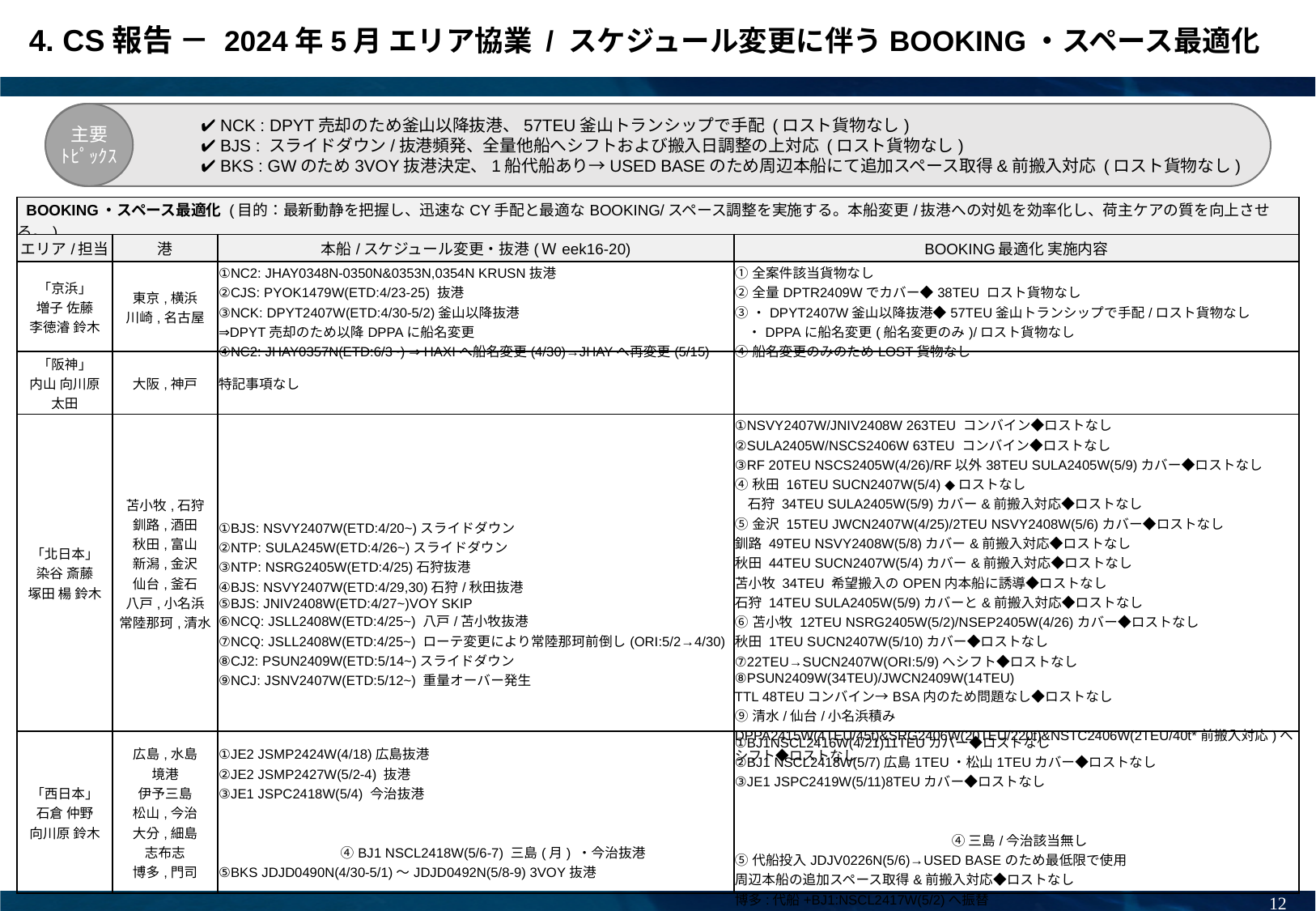

4. CS報告 － 2024年5月 エリア協業 / スケジュール変更に伴うBOOKING・スペース最適化
主要
ﾄﾋﾟｯｸｽ
✔ NCK : DPYT売却のため釜山以降抜港、57TEU釜山トランシップで手配 (ロスト貨物なし)
✔ BJS : スライドダウン/抜港頻発、全量他船へシフトおよび搬入日調整の上対応 (ロスト貨物なし)
✔ BKS : GWのため3VOY抜港決定、1船代船あり→USED BASEのため周辺本船にて追加スペース取得&前搬入対応 (ロスト貨物なし)
| BOOKING・スペース最適化 (目的：最新動静を把握し、迅速なCY手配と最適なBOOKING/スペース調整を実施する。本船変更/抜港への対処を効率化し、荷主ケアの質を向上させる。) |  |  |  |
| --- | --- | --- | --- |
| エリア/担当 | 港 | 本船/スケジュール変更・抜港(Ｗeek16-20) | BOOKING最適化 実施内容 |
| 「京浜」 増子 佐藤 李徳濬 鈴木 | 東京,横浜 川崎,名古屋 | ①NC2: JHAY0348N-0350N&0353N,0354N KRUSN抜港 ②CJS: PYOK1479W(ETD:4/23-25) 抜港 ③NCK: DPYT2407W(ETD:4/30-5/2)釜山以降抜港 ⇒DPYT売却のため以降DPPAに船名変更 ④NC2: JHAY0357N(ETD:6/3~) ⇒ HAXIへ船名変更(4/30)→JHAYへ再変更(5/15) | ①全案件該当貨物なし ②全量DPTR2409Wでカバー◆38TEU ロスト貨物なし ③・DPYT2407W釜山以降抜港◆57TEU釜山トランシップで手配/ロスト貨物なし ・DPPAに船名変更(船名変更のみ)/ロスト貨物なし ④船名変更のみのためLOST貨物なし |
| 「阪神」 内山 向川原 太田 | 大阪,神戸 | 特記事項なし |  |
| 「北日本」 染谷 斎藤 塚田 楊 鈴木 | 苫小牧,石狩 釧路,酒田 秋田,富山 新潟,金沢 仙台,釜石 八戸,小名浜 常陸那珂,清水 | ①BJS: NSVY2407W(ETD:4/20~)スライドダウン ②NTP: SULA245W(ETD:4/26~)スライドダウン ③NTP: NSRG2405W(ETD:4/25)石狩抜港 ④BJS: NSVY2407W(ETD:4/29,30)石狩/秋田抜港 ⑤BJS: JNIV2408W(ETD:4/27~)VOY SKIP ⑥NCQ: JSLL2408W(ETD:4/25~) 八戸/苫小牧抜港 ⑦NCQ: JSLL2408W(ETD:4/25~) ローテ変更により常陸那珂前倒し(ORI:5/2→4/30) ⑧CJ2: PSUN2409W(ETD:5/14~)スライドダウン ⑨NCJ: JSNV2407W(ETD:5/12~) 重量オーバー発生 | ①NSVY2407W/JNIV2408W 263TEU コンバイン◆ロストなし ②SULA2405W/NSCS2406W 63TEU コンバイン◆ロストなし ③RF 20TEU NSCS2405W(4/26)/RF以外38TEU SULA2405W(5/9)カバー◆ロストなし ④秋田 16TEU SUCN2407W(5/4) ◆ロストなし 石狩 34TEU SULA2405W(5/9)カバー&前搬入対応◆ロストなし ⑤金沢 15TEU JWCN2407W(4/25)/2TEU NSVY2408W(5/6)カバー◆ロストなし 釧路 49TEU NSVY2408W(5/8)カバー&前搬入対応◆ロストなし 秋田 44TEU SUCN2407W(5/4)カバー&前搬入対応◆ロストなし 苫小牧 34TEU 希望搬入のOPEN内本船に誘導◆ロストなし 石狩 14TEU SULA2405W(5/9)カバーと&前搬入対応◆ロストなし ⑥苫小牧 12TEU NSRG2405W(5/2)/NSEP2405W(4/26)カバー◆ロストなし 秋田 1TEU SUCN2407W(5/10)カバー◆ロストなし ⑦22TEU→SUCN2407W(ORI:5/9)へシフト◆ロストなし ⑧PSUN2409W(34TEU)/JWCN2409W(14TEU) TTL 48TEUコンバイン→BSA内のため問題なし◆ロストなし ⑨清水/仙台/小名浜積み DPPA2415W(4TEU/45t)&SRG2406W(20TEU/220t)&NSTC2406W(2TEU/40t\*前搬入対応)へシフト◆ロストなし |
| 「西日本」 石倉 仲野 向川原 鈴木 | 広島,水島 境港 伊予三島 松山,今治 大分,細島 志布志 博多,門司 | ①JE2 JSMP2424W(4/18)広島抜港 ②JE2 JSMP2427W(5/2-4) 抜港 ③JE1 JSPC2418W(5/4) 今治抜港 　　　　　　　　　　　　　　　　　　　　　　　　　　　　　　　　　　　　　　　　　　　　　　　　　　　　　　　　　　　　　　　　　　　　　　　　　　　　　　　　　　　　　　　　　　　　　　　　　　　　　　　　　④BJ1 NSCL2418W(5/6-7) 三島(月) ・今治抜港 ⑤BKS JDJD0490N(4/30-5/1)～JDJD0492N(5/8-9) 3VOY抜港 | ①BJ1NSCL2416W(4/21)11TEUカバー◆ロストなし ②BJ1 NSCL2418W(5/7)広島1TEU・松山1TEUカバー◆ロストなし ③JE1 JSPC2419W(5/11)8TEUカバー◆ロストなし　　　　　　　　　　　　　　　　　　　　　　　　　　　　　　　　　　　　　　　　　　　　　　　　　　　　　　　　　　　　　　　　　　　　　　　　　　　　　　　　　　　　　　　　　　　　　　　　　　　　　　　　　　　　　　　　　　　　④ 三島/今治該当無し ⑤代船投入JDJV0226N(5/6)→USED BASEのため最低限で使用 周辺本船の追加スペース取得&前搬入対応◆ロストなし 博多:代船+BJ1:NSCL2417W(5/2)へ振替 門司:代船+JDJD0493N(5/10)へ振替 |
12